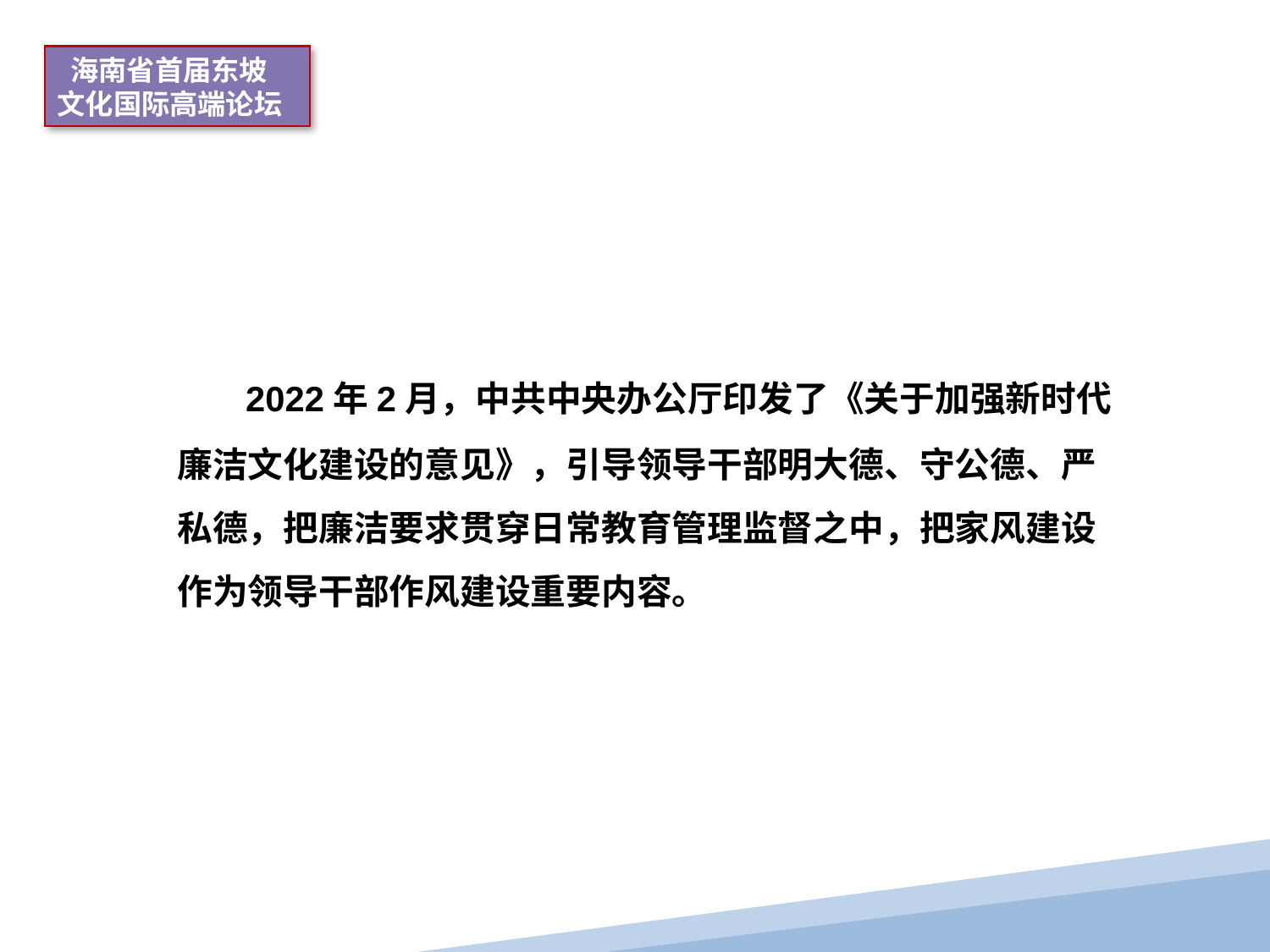

海南省首届东坡
文化国际高端论坛
      2022年2月，中共中央办公厅印发了《关于加强新时代廉洁文化建设的意见》，引导领导干部明大德、守公德、严私德，把廉洁要求贯穿日常教育管理监督之中，把家风建设作为领导干部作风建设重要内容。